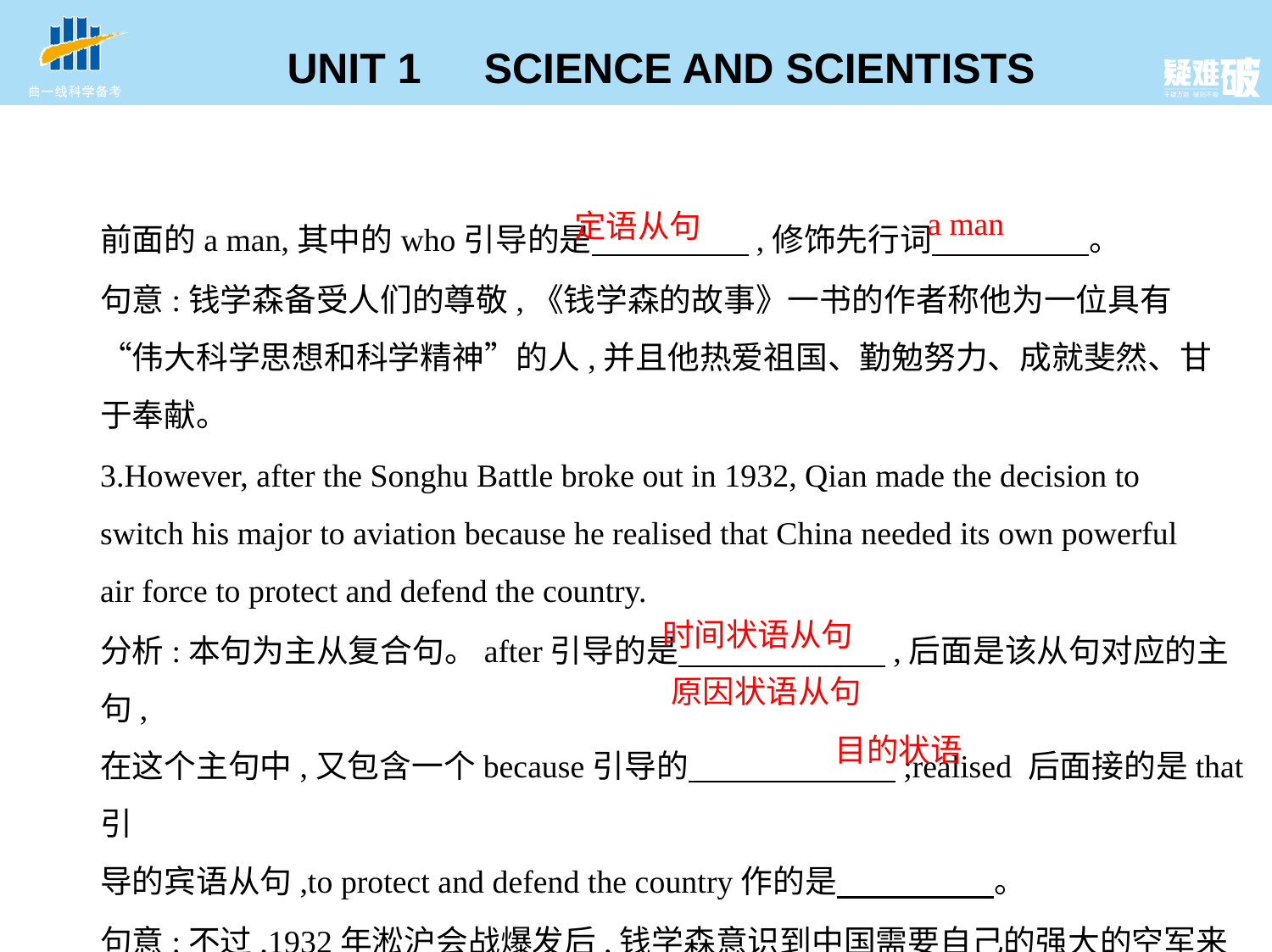

a man
定语从句
前面的a man,其中的who引导的是　　　　    ,修饰先行词　　　　    。
句意:钱学森备受人们的尊敬,《钱学森的故事》一书的作者称他为一位具有
“伟大科学思想和科学精神”的人,并且他热爱祖国、勤勉努力、成就斐然、甘
于奉献。
3.However, after the Songhu Battle broke out in 1932, Qian made the decision to
switch his major to aviation because he realised that China needed its own powerful
air force to protect and defend the country.
分析:本句为主从复合句。after引导的是　　　       　    ,后面是该从句对应的主句,
在这个主句中,又包含一个because引导的　　　       　    ;realised 后面接的是that引
导的宾语从句,to protect and defend the country作的是　　　　    。
句意:不过,1932年淞沪会战爆发后,钱学森意识到中国需要自己的强大的空军来
保护和保卫国家,因此他决定改学航空专业。
时间状语从句
原因状语从句
目的状语